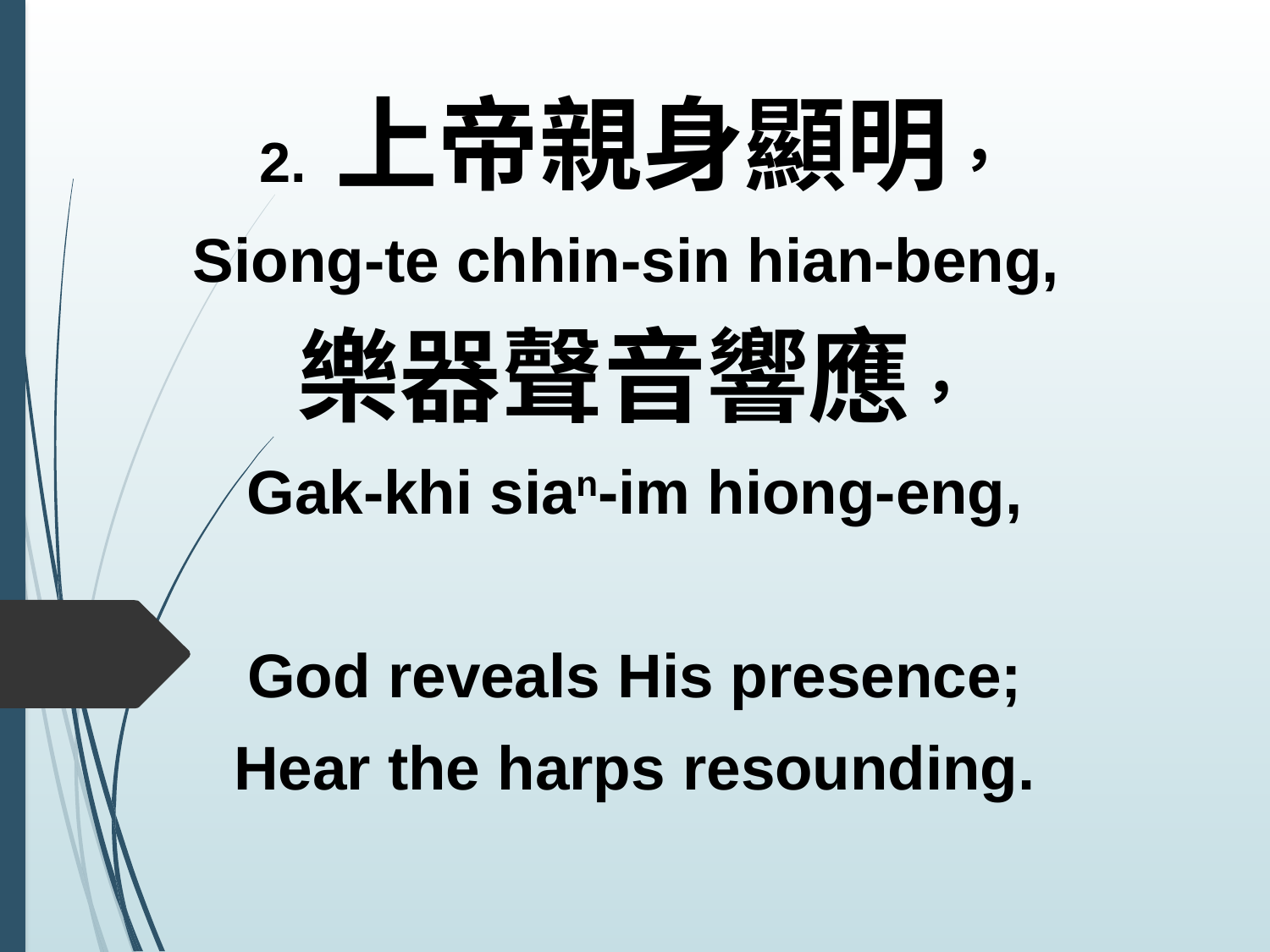

2. 上帝親身顯明，
Siong-te chhin-sin hian-beng,
樂器聲音響應，
Gak-khi sian-im hiong-eng,

God reveals His presence;
Hear the harps resounding.